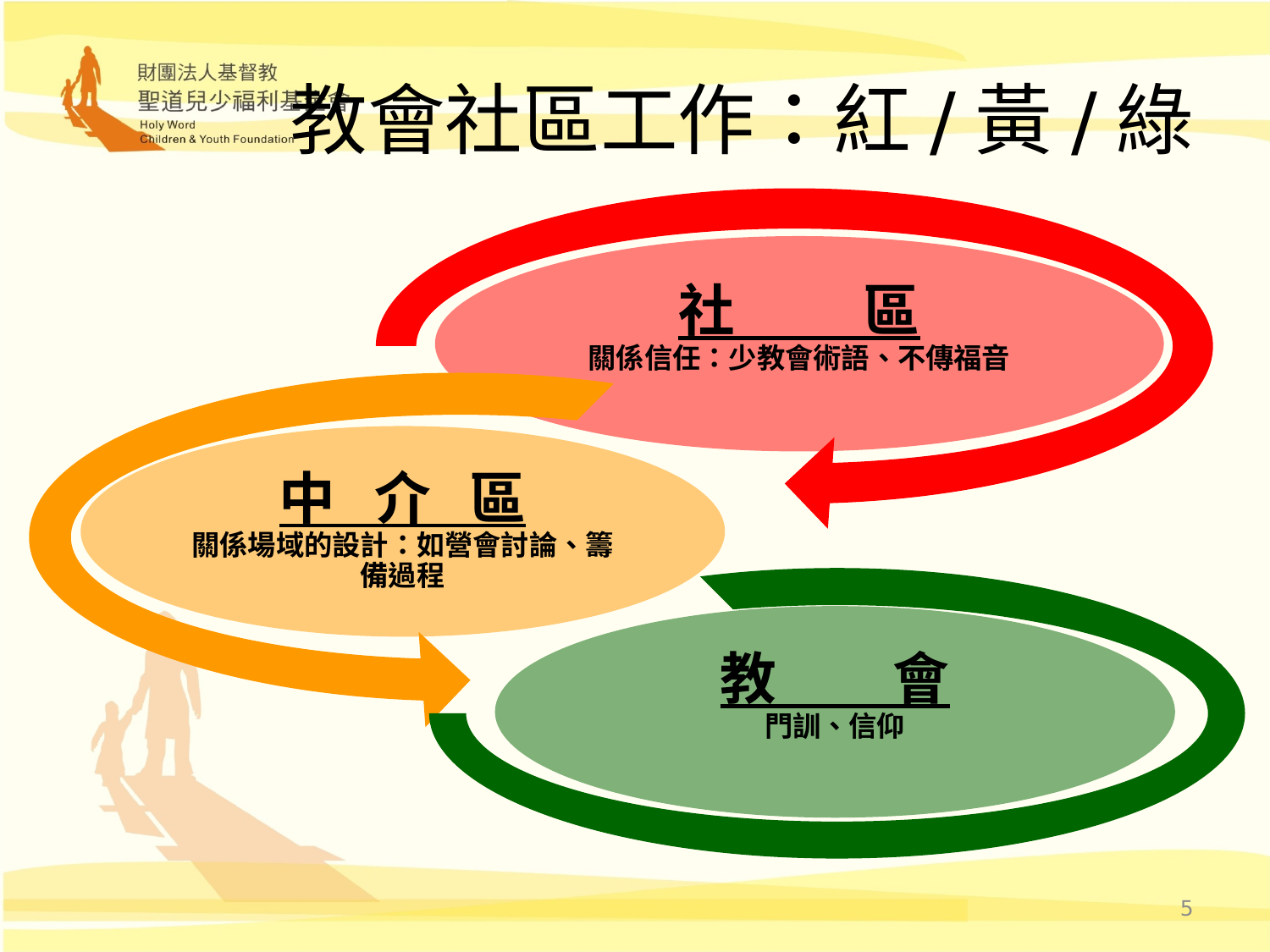

# 教會社區工作：紅/黃/綠
社          區
關係信任：少教會術語、不傳福音

中   介   區
關係場域的設計：如營會討論、籌備過程
教         會
門訓、信仰

5